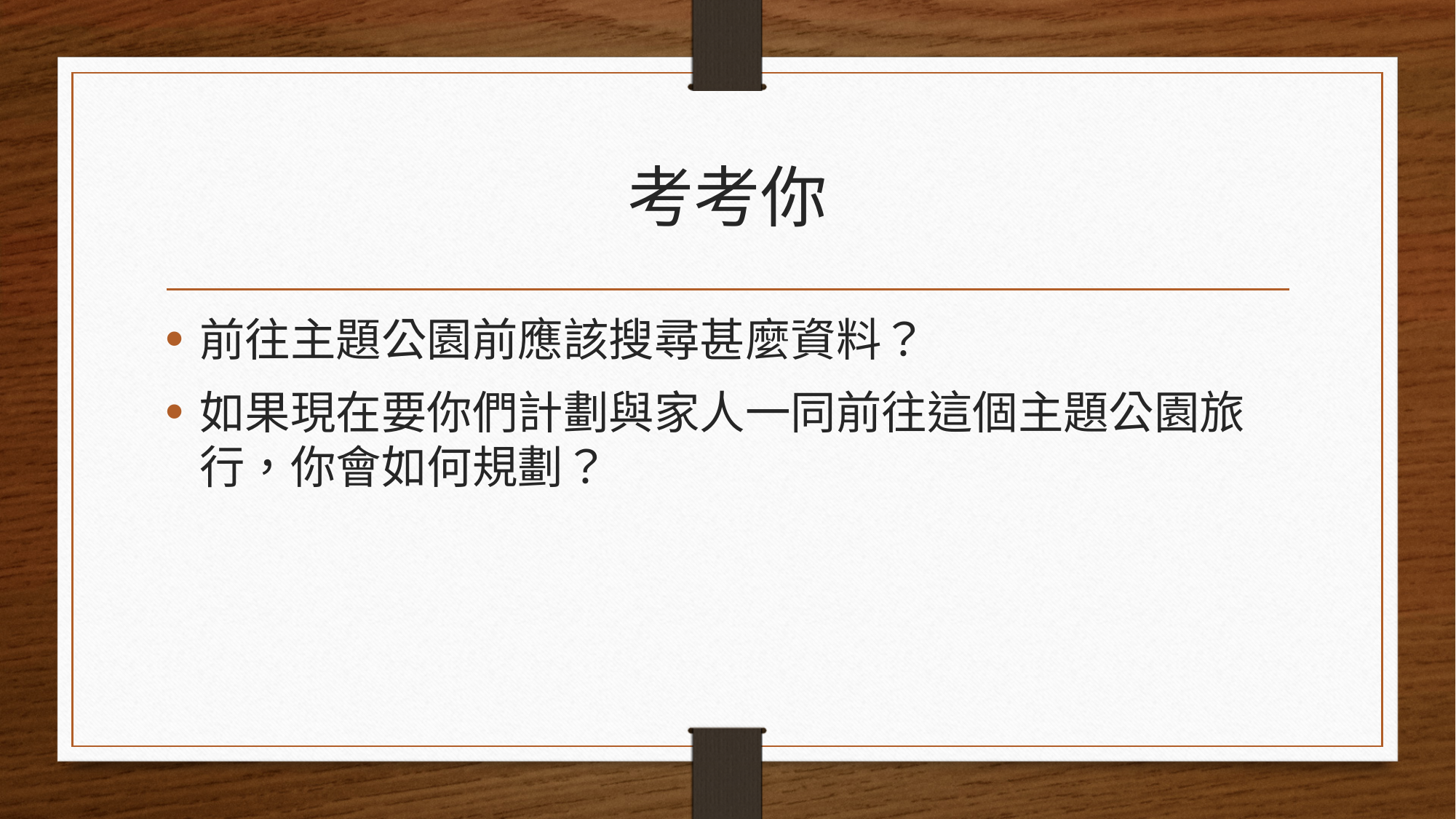

# 考考你
前往主題公園前應該搜尋甚麼資料？
如果現在要你們計劃與家人一同前往這個主題公園旅行，你會如何規劃？